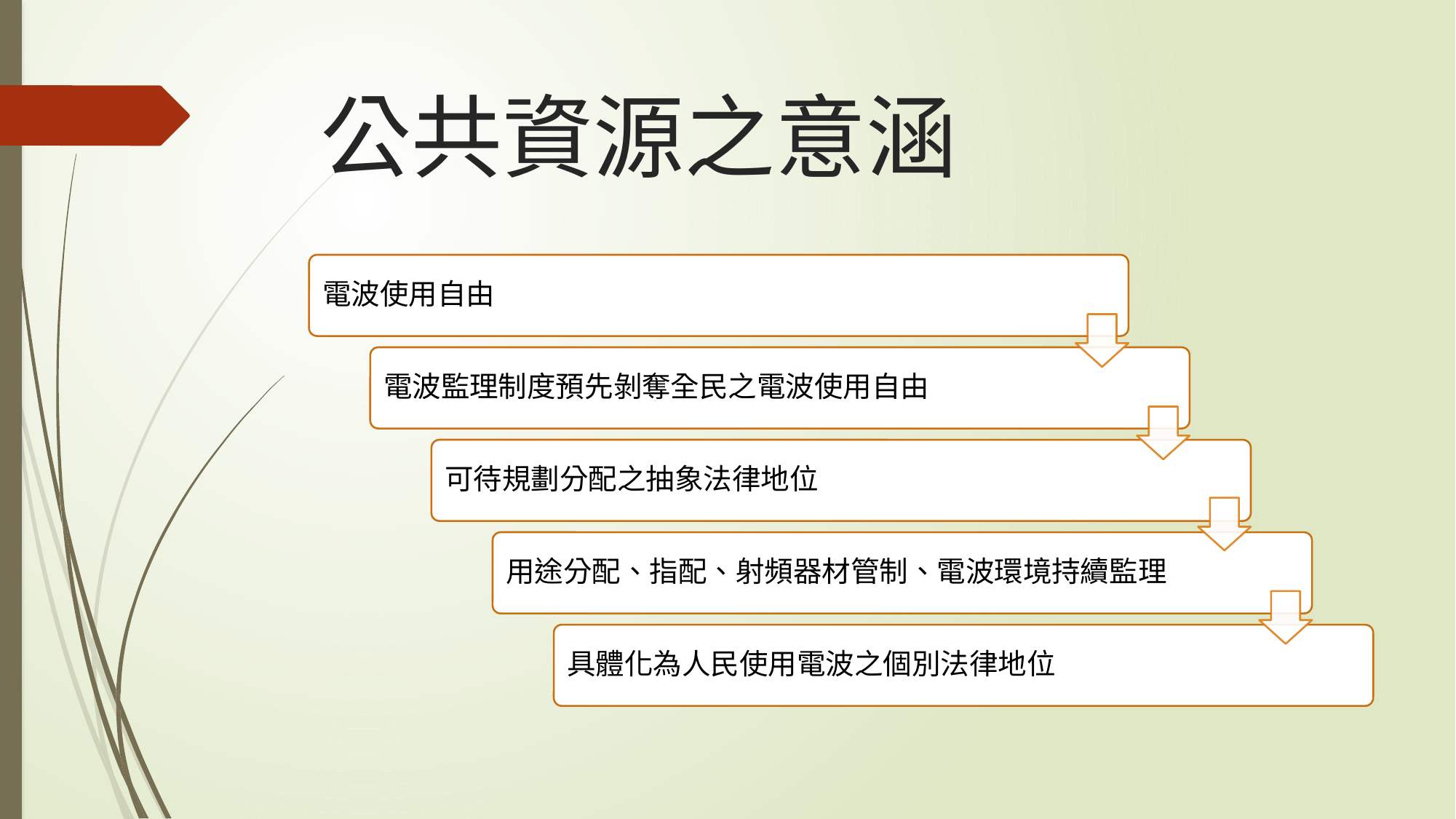

# 公共資源之意涵
電波使用自由
電波監理制度預先剝奪全民之電波使用自由
可待規劃分配之抽象法律地位
用途分配、指配、射頻器材管制、電波環境持續監理
具體化為人民使用電波之個別法律地位